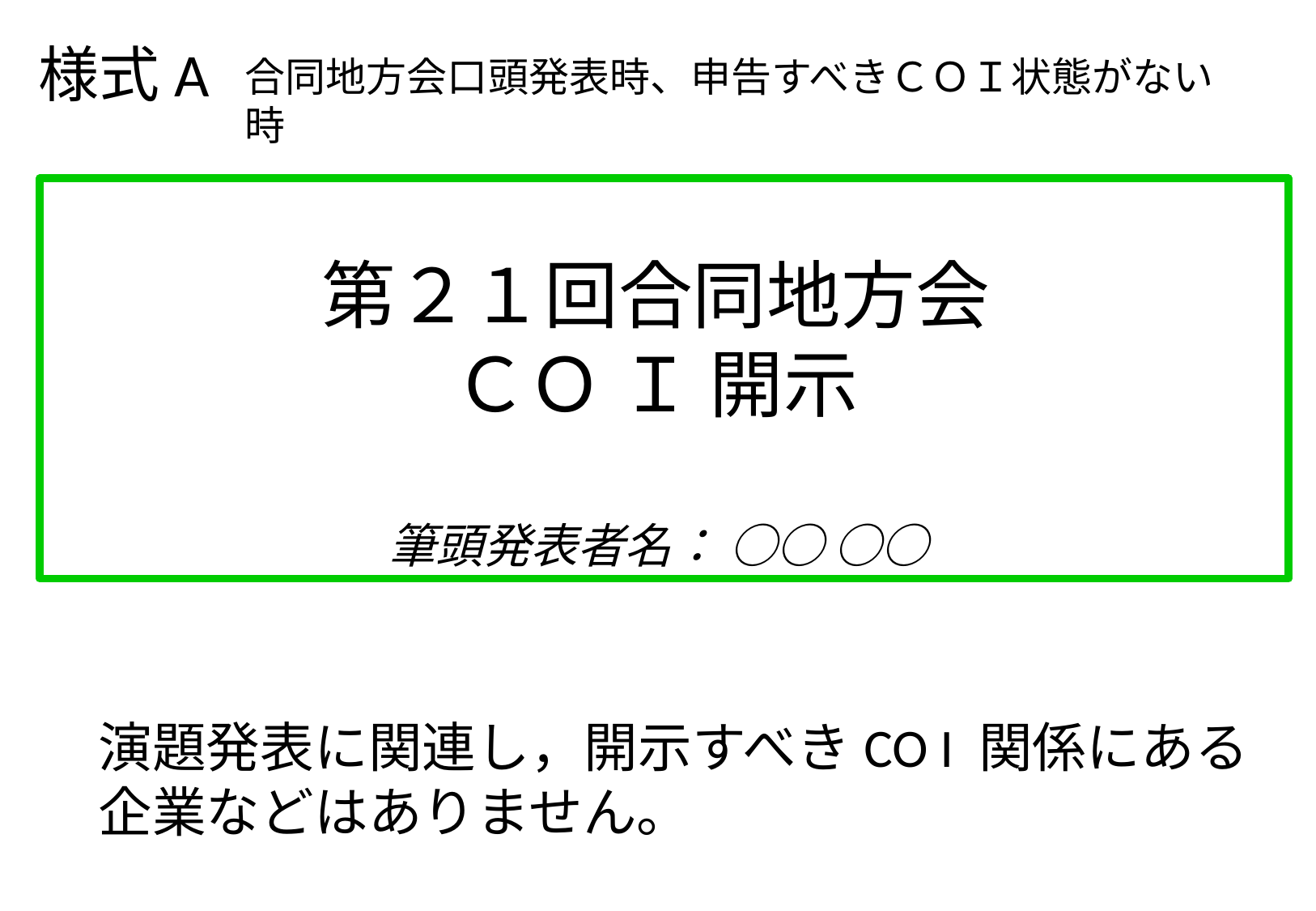

# 様式A
合同地方会口頭発表時、申告すべきＣＯＩ状態がない時

第２１回合同地方会
ＣＯ Ｉ 開示

筆頭発表者名： ○○ ○○
演題発表に関連し，開示すべきCO I 関係にある
企業などはありません。